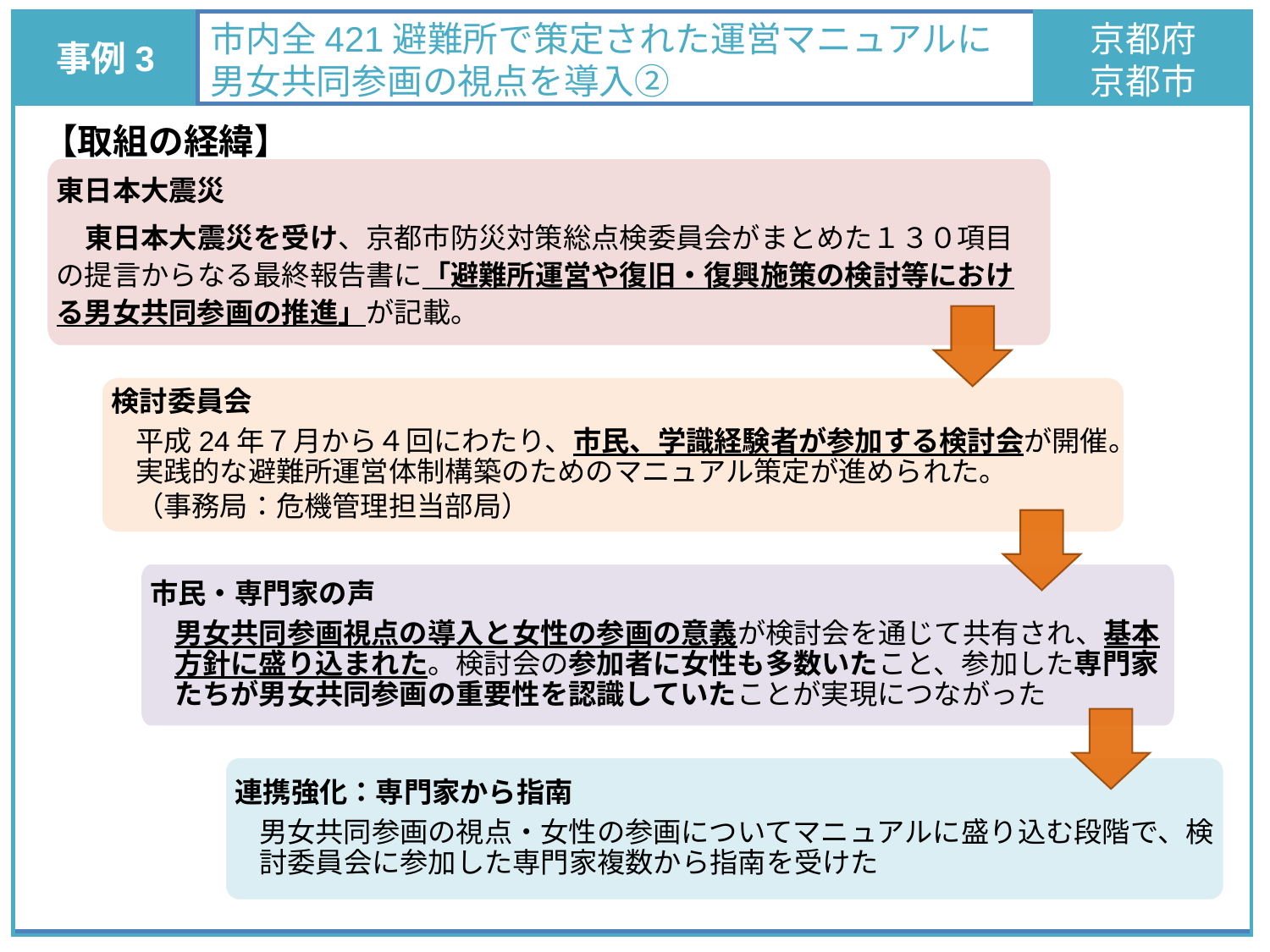

事例3
市内全421避難所で策定された運営マニュアルに
男女共同参画の視点を導入②
京都府
京都市
【取組の経緯】
東日本大震災
　東日本大震災を受け、京都市防災対策総点検委員会がまとめた１３０項目の提言からなる最終報告書に「避難所運営や復旧・復興施策の検討等における男女共同参画の推進」が記載。

検討委員会
平成24年７月から４回にわたり、市民、学識経験者が参加する検討会が開催。実践的な避難所運営体制構築のためのマニュアル策定が進められた。
（事務局：危機管理担当部局）

市民・専門家の声
男女共同参画視点の導入と女性の参画の意義が検討会を通じて共有され、基本方針に盛り込まれた。検討会の参加者に女性も多数いたこと、参加した専門家たちが男女共同参画の重要性を認識していたことが実現につながった

連携強化：専門家から指南
男女共同参画の視点・女性の参画についてマニュアルに盛り込む段階で、検討委員会に参加した専門家複数から指南を受けた